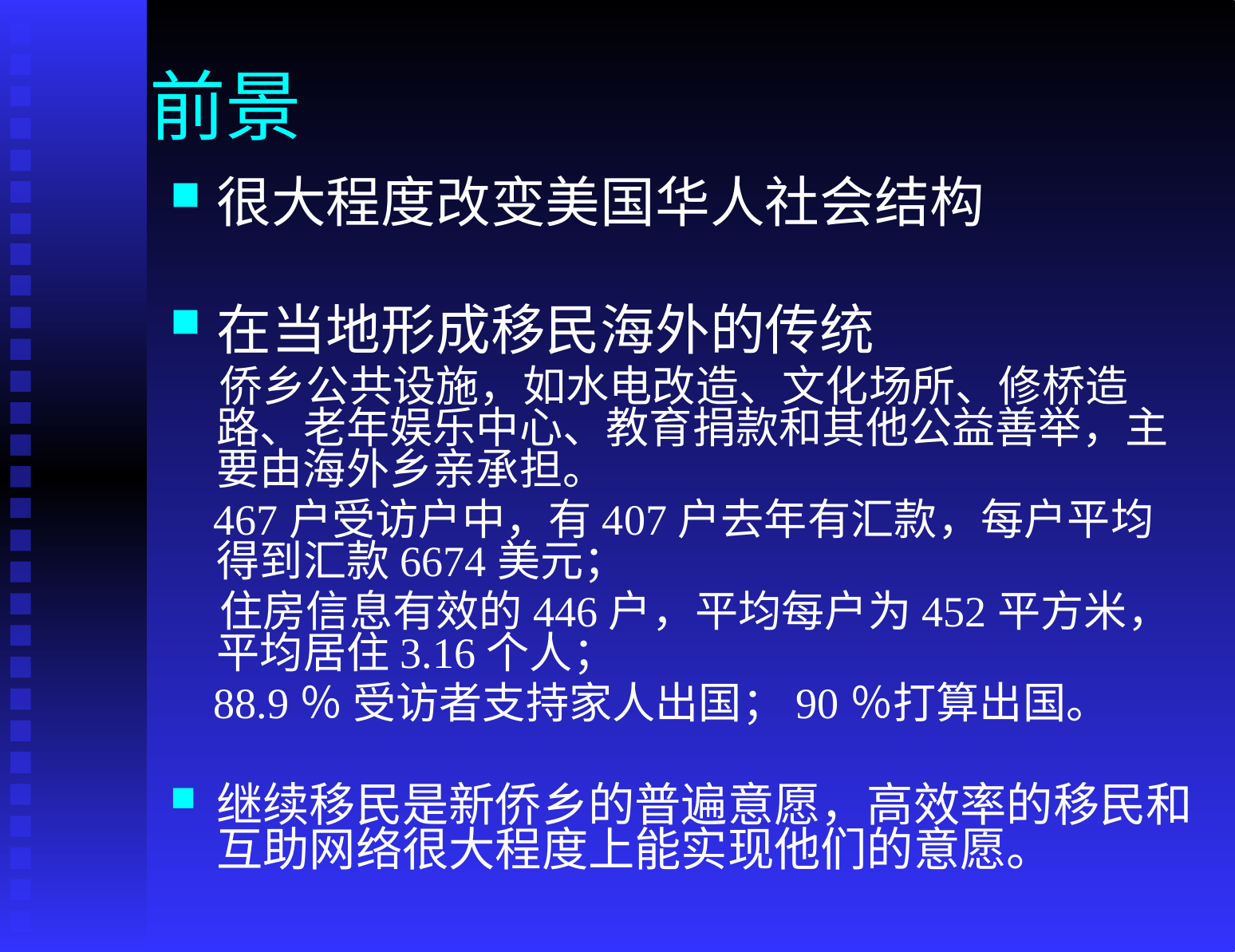

# 前景
很大程度改变美国华人社会结构

在当地形成移民海外的传统
    侨乡公共设施，如水电改造、文化场所、修桥造路、老年娱乐中心、教育捐款和其他公益善举，主要由海外乡亲承担。
    467户受访户中，有407户去年有汇款，每户平均得到汇款6674美元；
    住房信息有效的446户，平均每户为452平方米，平均居住3.16个人；
    88.9％ 受访者支持家人出国；90％打算出国。

继续移民是新侨乡的普遍意愿，高效率的移民和互助网络很大程度上能实现他们的意愿。